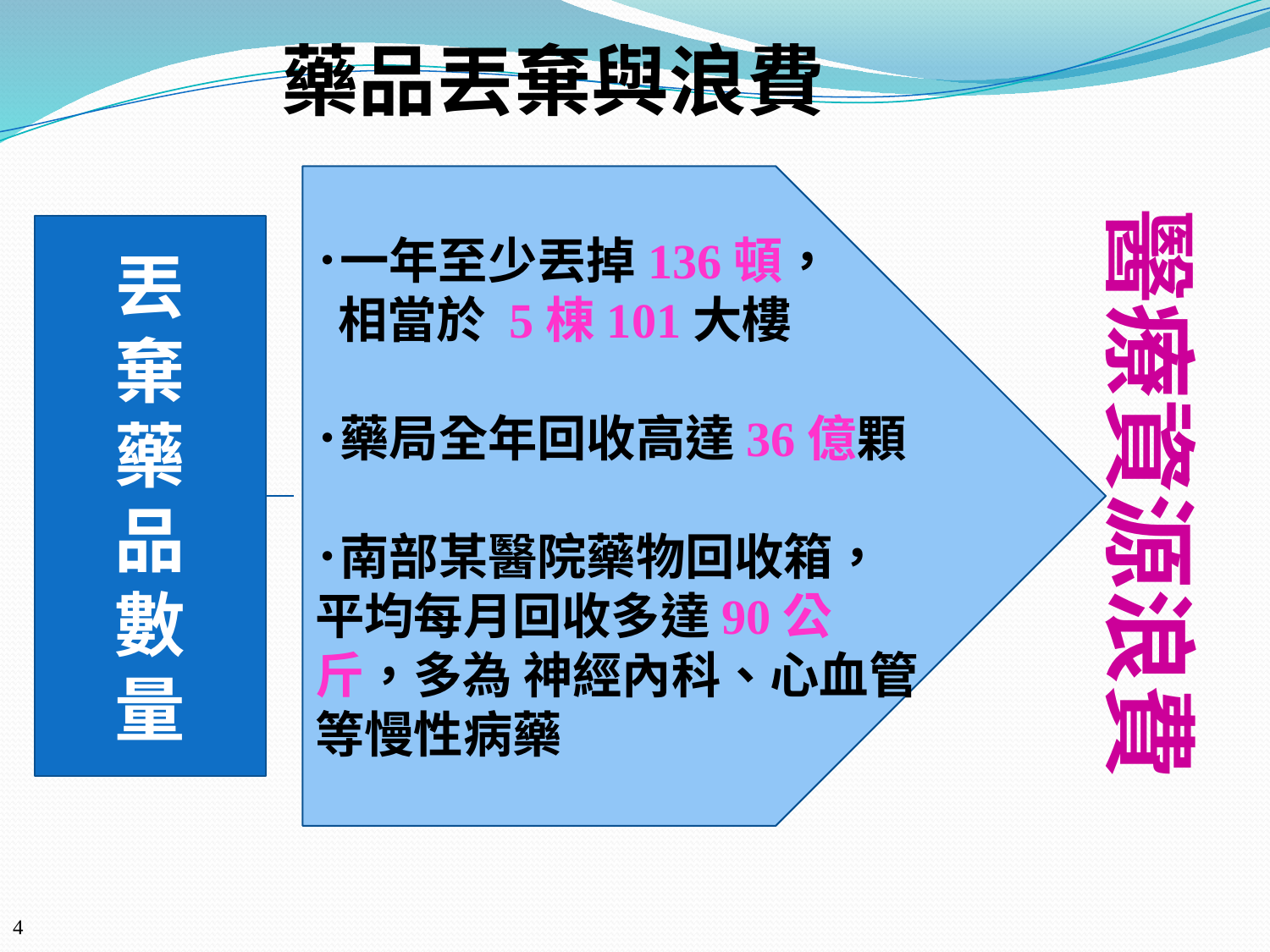

藥品丟棄與浪費
･一年至少丟掉136頓，
 相當於 5棟101大樓

･藥局全年回收高達36億顆

･南部某醫院藥物回收箱，平均每月回收多達90公斤，多為 神經內科、心血管等慢性病藥
醫療資源浪費
丟
棄
藥
品
數
量
4